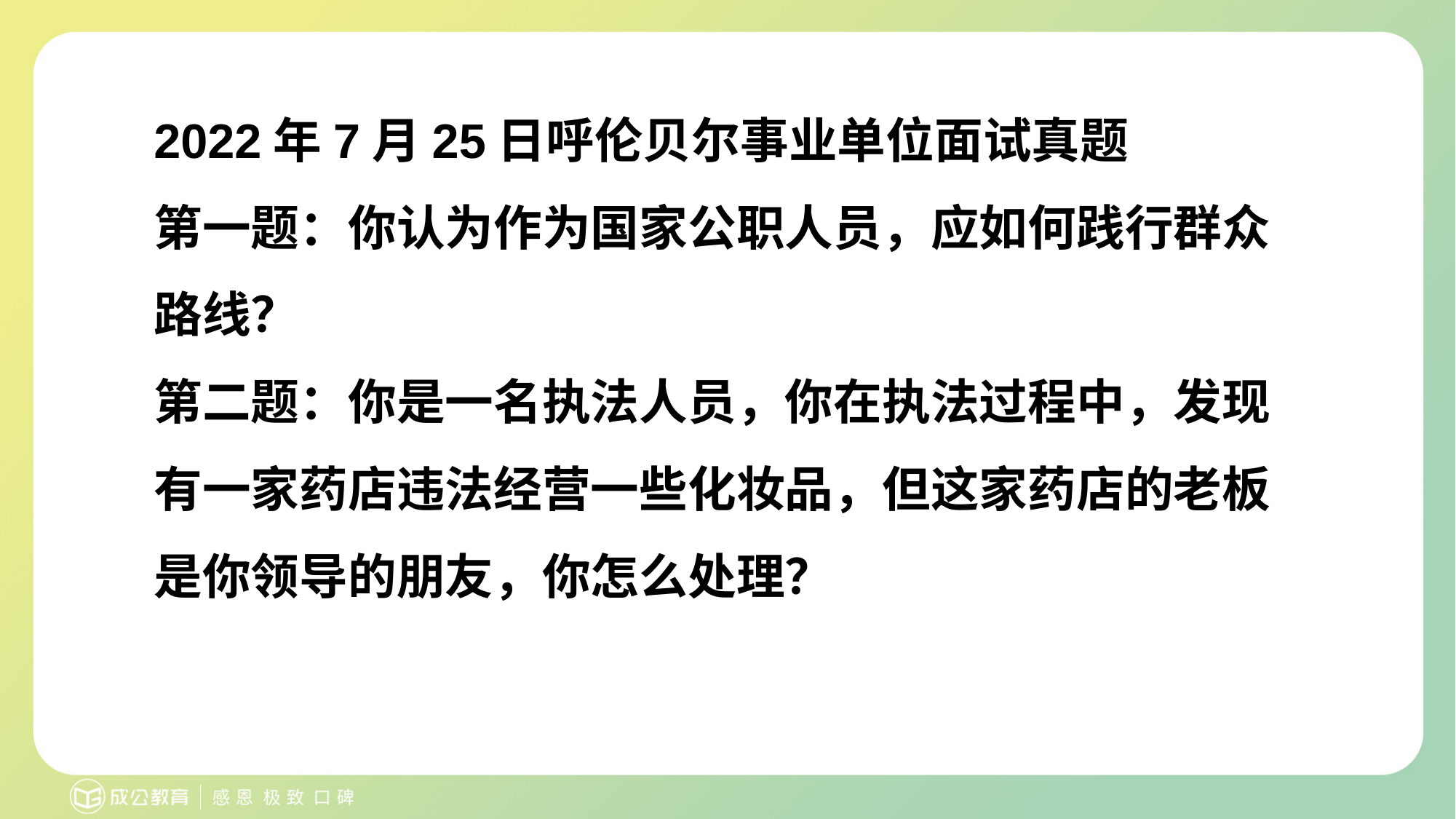

2022年7月25日呼伦贝尔事业单位面试真题
第一题：你认为作为国家公职人员，应如何践行群众路线？
第二题：你是一名执法人员，你在执法过程中，发现有一家药店违法经营一些化妆品，但这家药店的老板是你领导的朋友，你怎么处理？